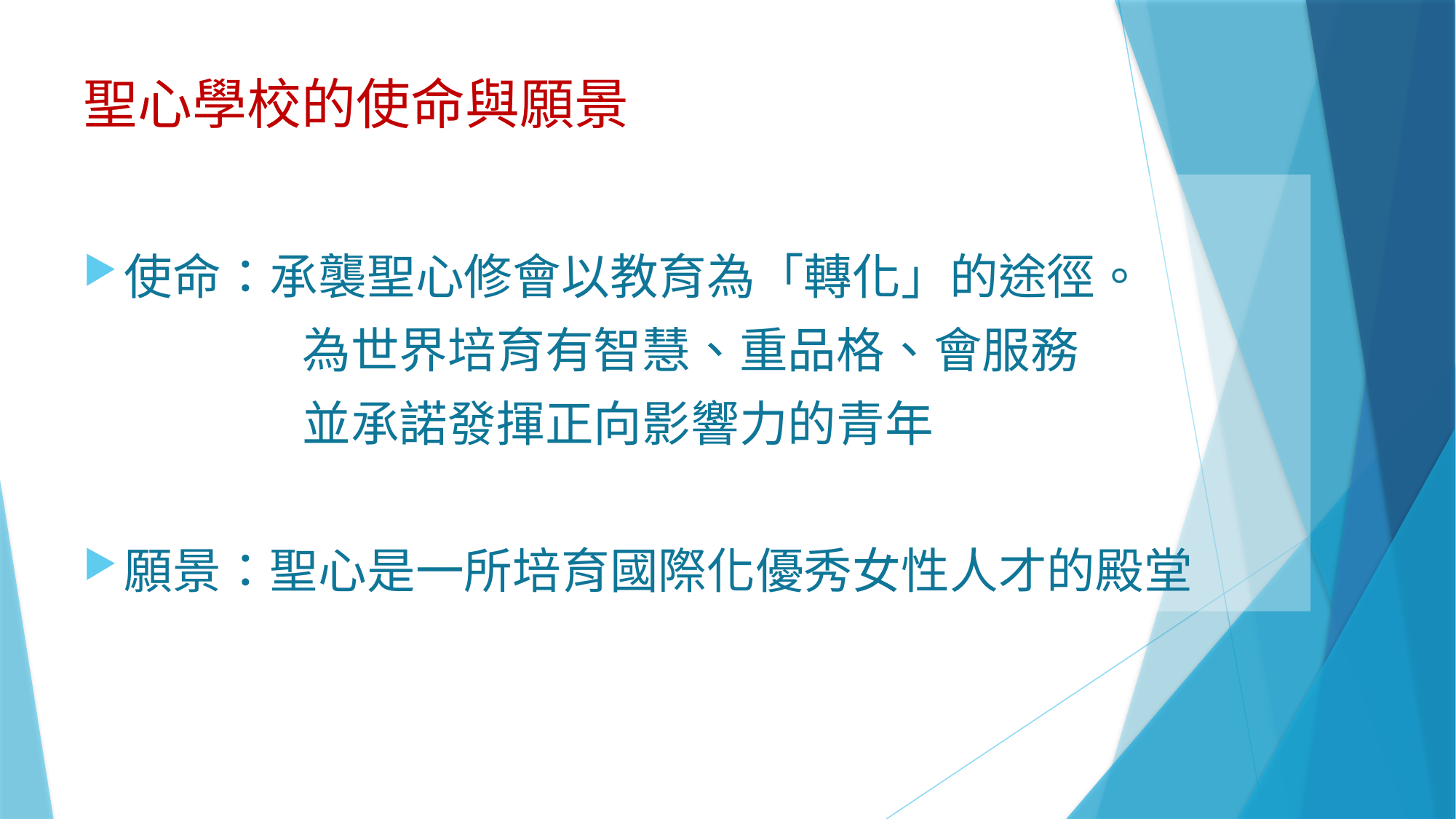

# 聖心學校的使命與願景

使命：承襲聖心修會以教育為「轉化」的途徑。
                   為世界培育有智慧、重品格、會服務
                   並承諾發揮正向影響力的青年

願景：聖心是一所培育國際化優秀女性人才的殿堂